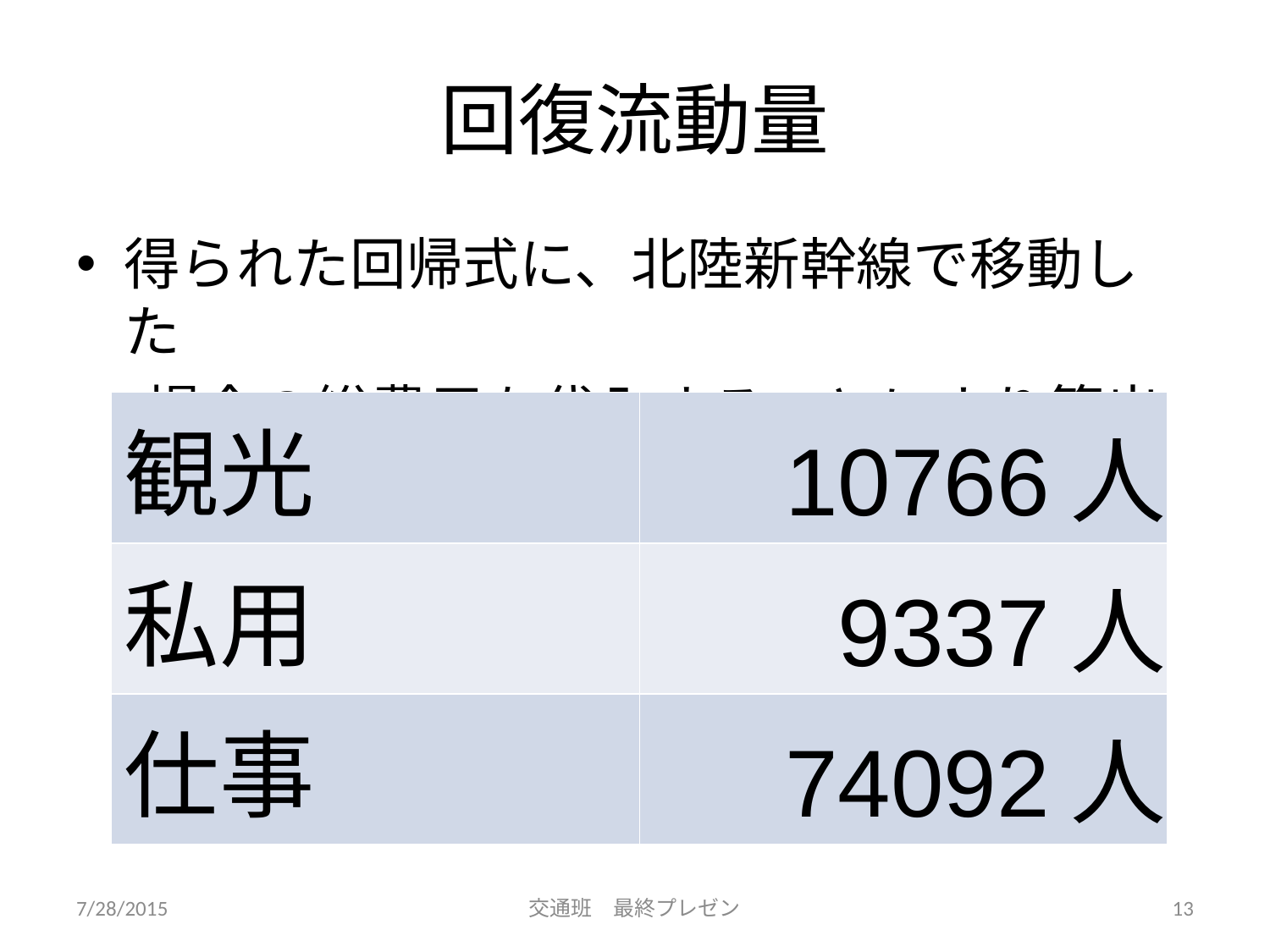

# 回復流動量
得られた回帰式に、北陸新幹線で移動した
　 場合の総費用を代入することにより算出

| 観光 | 10766人 |
| --- | --- |
| 私用 | 9337人 |
| 仕事 | 74092人 |
7/28/2015
交通班　最終プレゼン
13